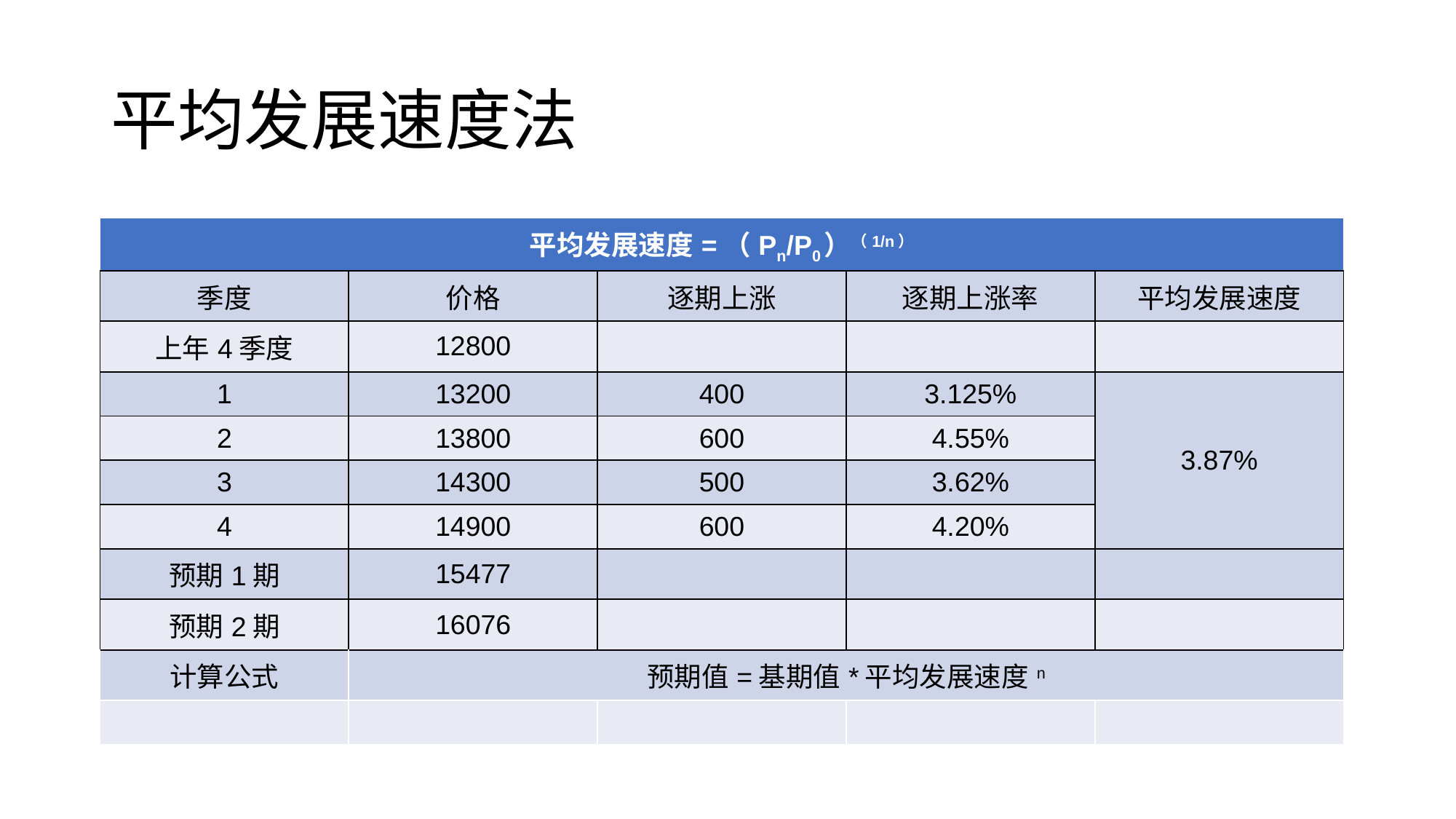

# 平均发展速度法
| 平均发展速度=（Pn/P0）（1/n） |  |  |  |  |
| --- | --- | --- | --- | --- |
| 季度 | 价格 | 逐期上涨 | 逐期上涨率 | 平均发展速度 |
| 上年4季度 | 12800 |  |  |  |
| 1 | 13200 | 400 | 3.125% | 3.87% |
| 2 | 13800 | 600 | 4.55% |  |
| 3 | 14300 | 500 | 3.62% |  |
| 4 | 14900 | 600 | 4.20% |  |
| 预期1期 | 15477 |  |  |  |
| 预期2期 | 16076 |  |  |  |
| 计算公式 | 预期值=基期值\*平均发展速度n |  |  |  |
|  |  |  |  |  |